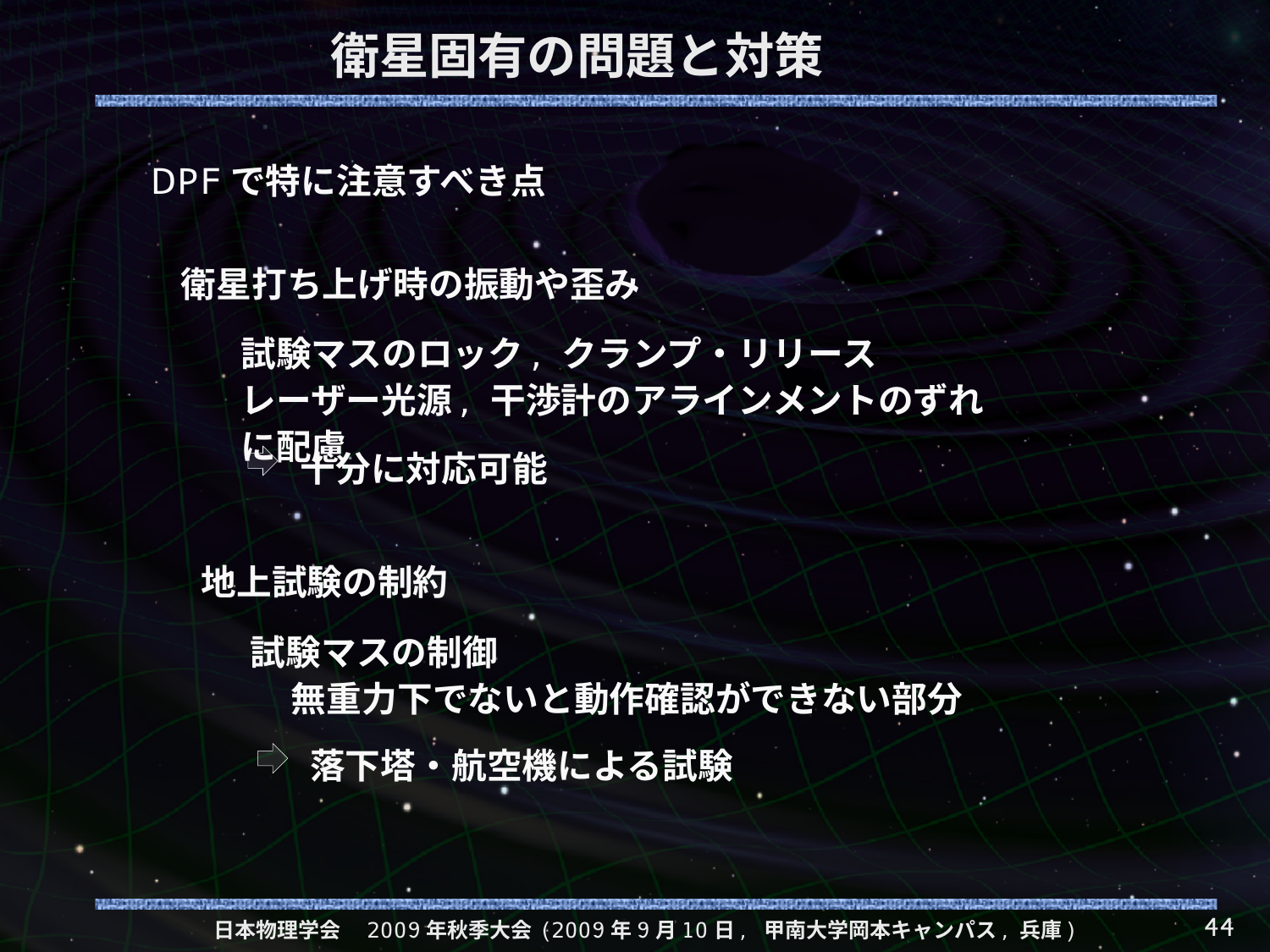

# 衛星固有の問題と対策
DPFで特に注意すべき点
衛星打ち上げ時の振動や歪み
試験マスのロック, クランプ・リリース
レーザー光源, 干渉計のアラインメントのずれに配慮
十分に対応可能

地上試験の制約
試験マスの制御
    無重力下でないと動作確認ができない部分
落下塔・航空機による試験

44
日本物理学会　2009年秋季大会 (2009年9月10日,  甲南大学岡本キャンパス, 兵庫)